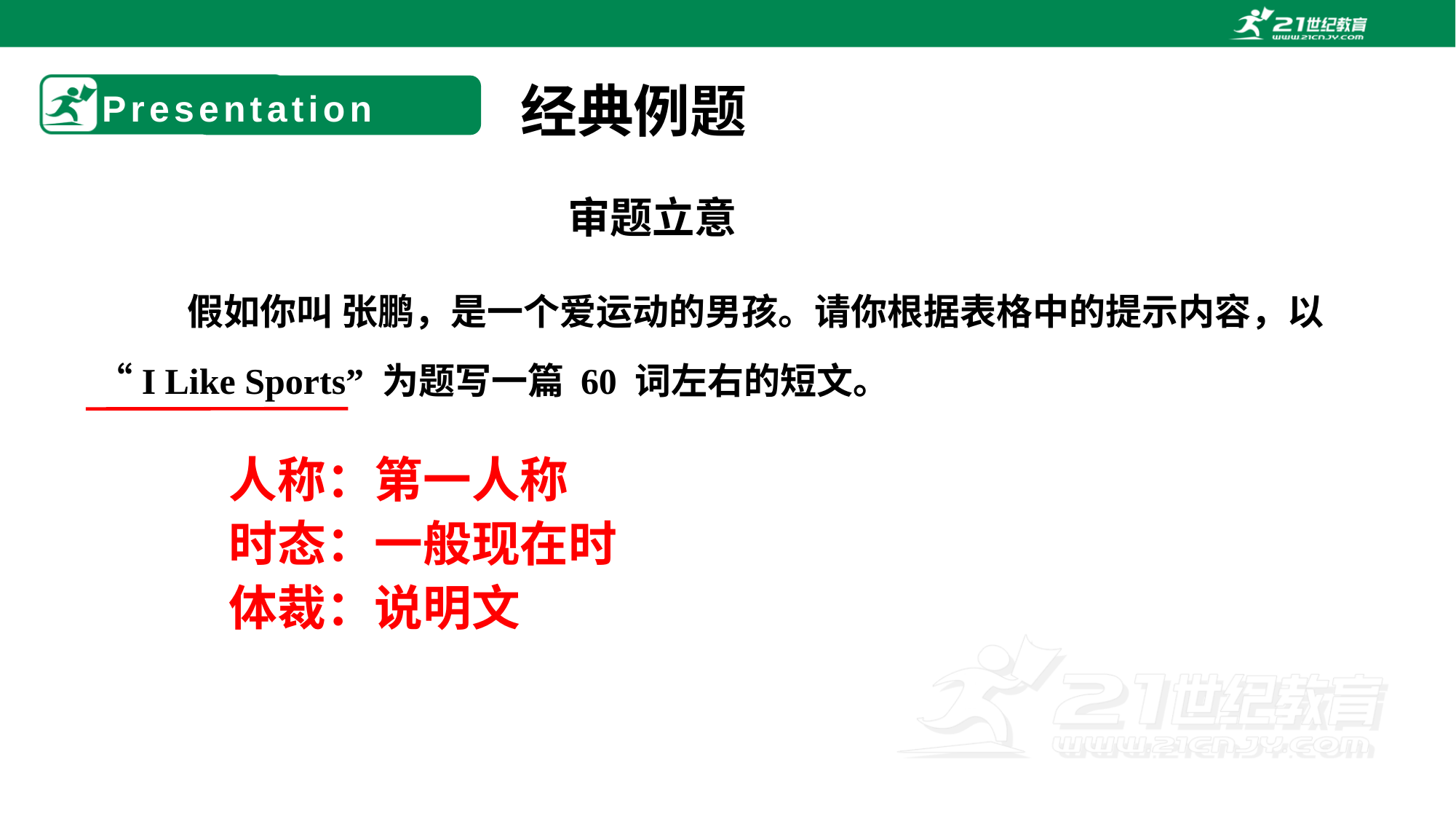

# Presentation
经典例题
审题立意
      假如你叫 张鹏，是一个爱运动的男孩。请你根据表格中的提示内容，以 “I Like Sports” 为题写一篇 60 词左右的短文。
人称：第一人称
时态：一般现在时
体裁：说明文